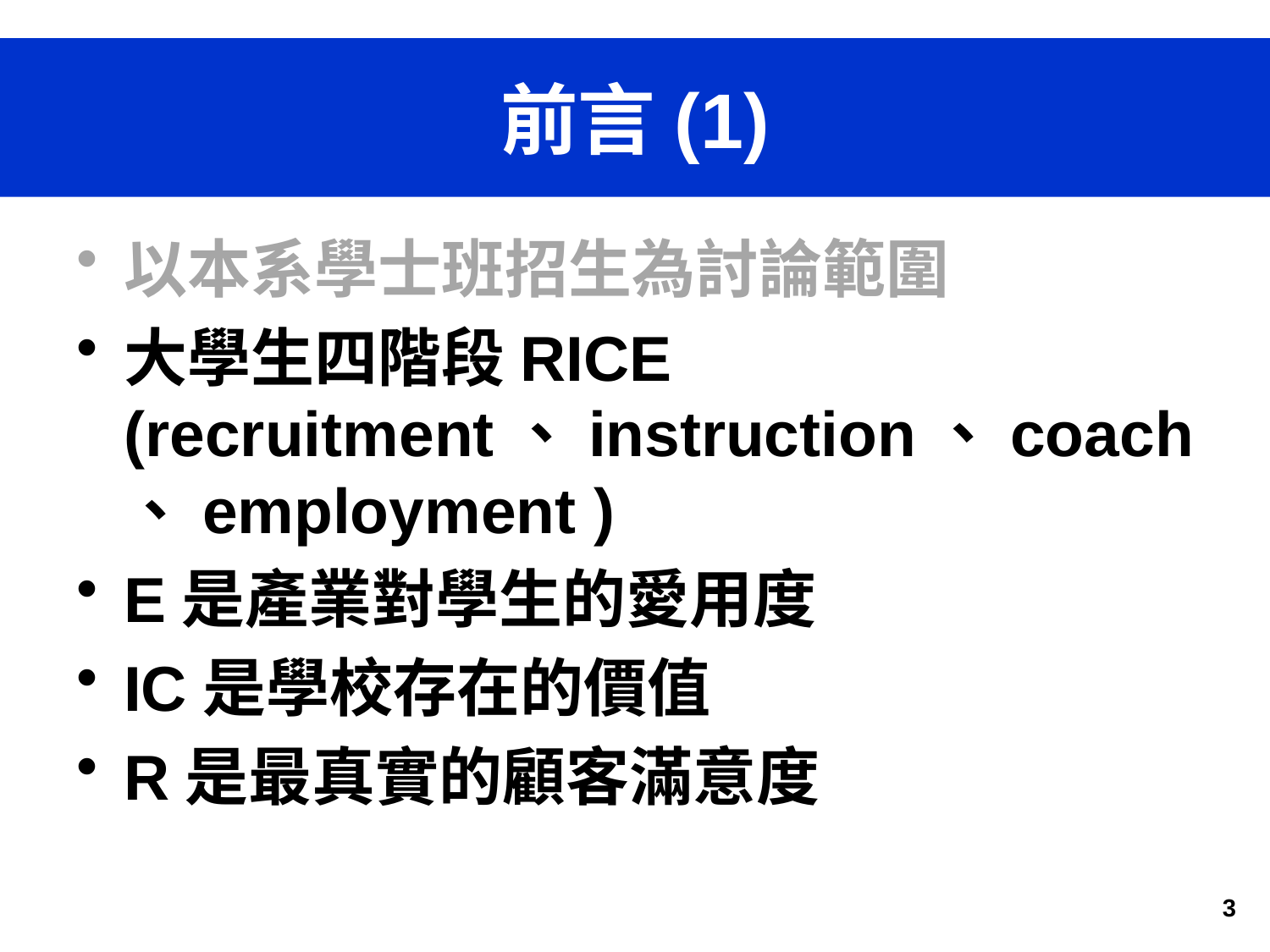

# 前言(1)
以本系學士班招生為討論範圍
大學生四階段RICE (recruitment、instruction、coach、employment )
E是產業對學生的愛用度
IC是學校存在的價值
R是最真實的顧客滿意度
3